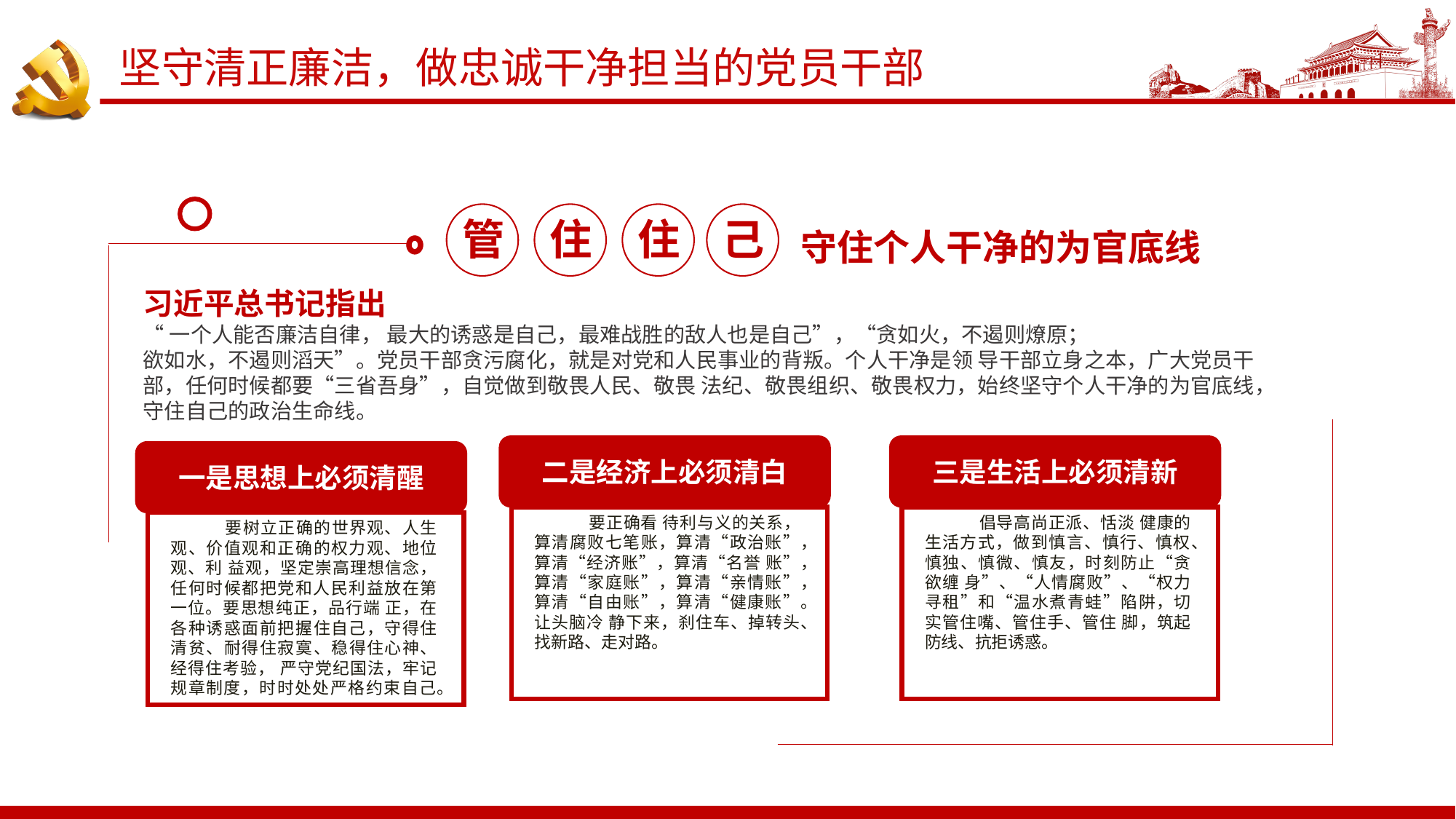

# 坚守清正廉洁，做忠诚干净担当的党员干部

管

住

住

己
守住个人干净的为官底线

习近平总书记指出
“一个人能否廉洁自律， 最大的诱惑是自己，最难战胜的敌人也是自己”，“贪如火，不遏则燎原；
欲如水，不遏则滔天”。党员干部贪污腐化，就是对党和人民事业的背叛。个人干净是领 导干部立身之本，广大党员干部，任何时候都要“三省吾身”，自觉做到敬畏人民、敬畏 法纪、敬畏组织、敬畏权力，始终坚守个人干净的为官底线，守住自己的政治生命线。
二是经济上必须清白
三是生活上必须清新
一是思想上必须清醒
要正确看 待利与义的关系，算清腐败七笔账，算清“政治账”，算清“经济账”，算清“名誉 账”，算清“家庭账”，算清“亲情账”，算清“自由账”，算清“健康账”。让头脑冷 静下来，刹住车、掉转头、找新路、走对路。

倡导高尚正派、恬淡 健康的生活方式，做到慎言、慎行、慎权、慎独、慎微、慎友，时刻防止“贪欲缠 身”、“人情腐败”、“权力寻租”和“温水煮青蛙”陷阱，切实管住嘴、管住手、管住 脚，筑起防线、抗拒诱惑。

要树立正确的世界观、人生观、价值观和正确的权力观、地位观、利 益观，坚定崇高理想信念，任何时候都把党和人民利益放在第一位。要思想纯正，品行端 正，在各种诱惑面前把握住自己，守得住清贫、耐得住寂寞、稳得住心神、经得住考验， 严守党纪国法，牢记规章制度，时时处处严格约束自己。